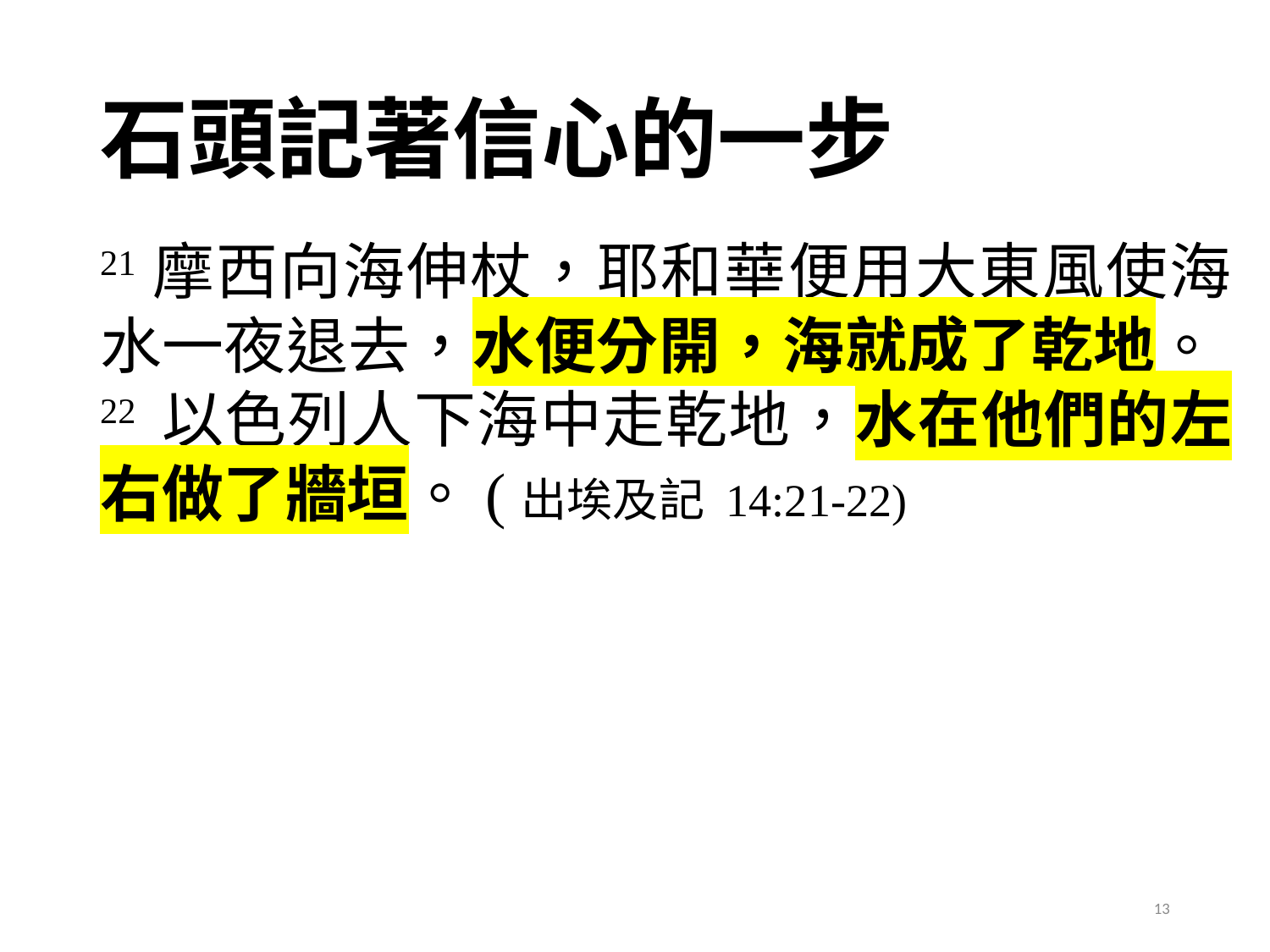

# 石頭記著信心的一步
21摩西向海伸杖，耶和華便用大東風使海水一夜退去，水便分開，海就成了乾地。22 以色列人下海中走乾地，水在他們的左右做了牆垣。(出埃及記 14:21-22)
13